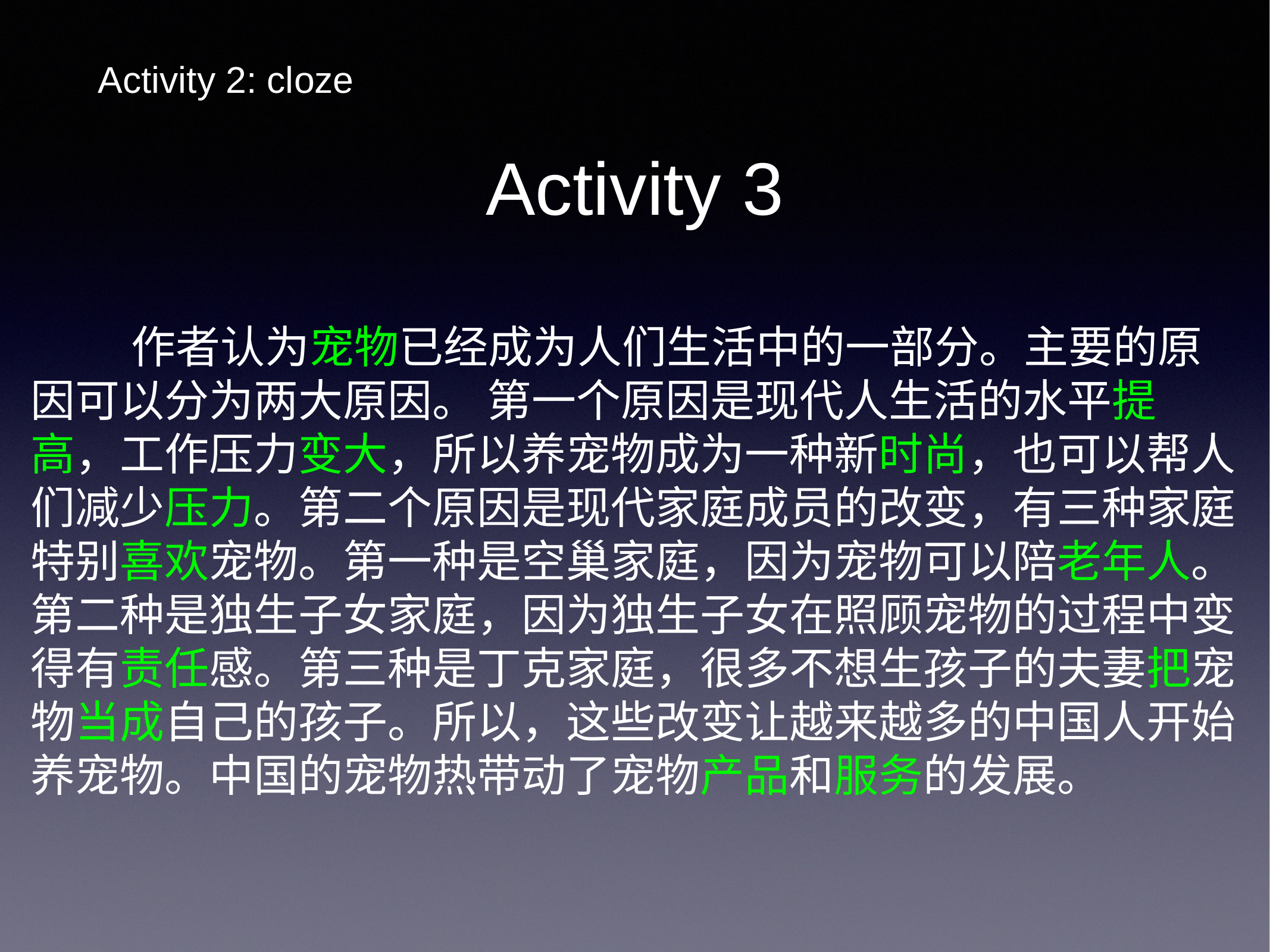

# Activity 2: cloze

Activity 3
         作者认为宠物已经成为人们生活中的一部分。主要的原因可以分为两大原因。 第一个原因是现代人生活的水平提高，工作压力变大，所以养宠物成为一种新时尚，也可以帮人们减少压力。第二个原因是现代家庭成员的改变，有三种家庭特别喜欢宠物。第一种是空巢家庭，因为宠物可以陪老年人。第二种是独生子女家庭，因为独生子女在照顾宠物的过程中变得有责任感。第三种是丁克家庭，很多不想生孩子的夫妻把宠物当成自己的孩子。所以，这些改变让越来越多的中国人开始养宠物。中国的宠物热带动了宠物产品和服务的发展。